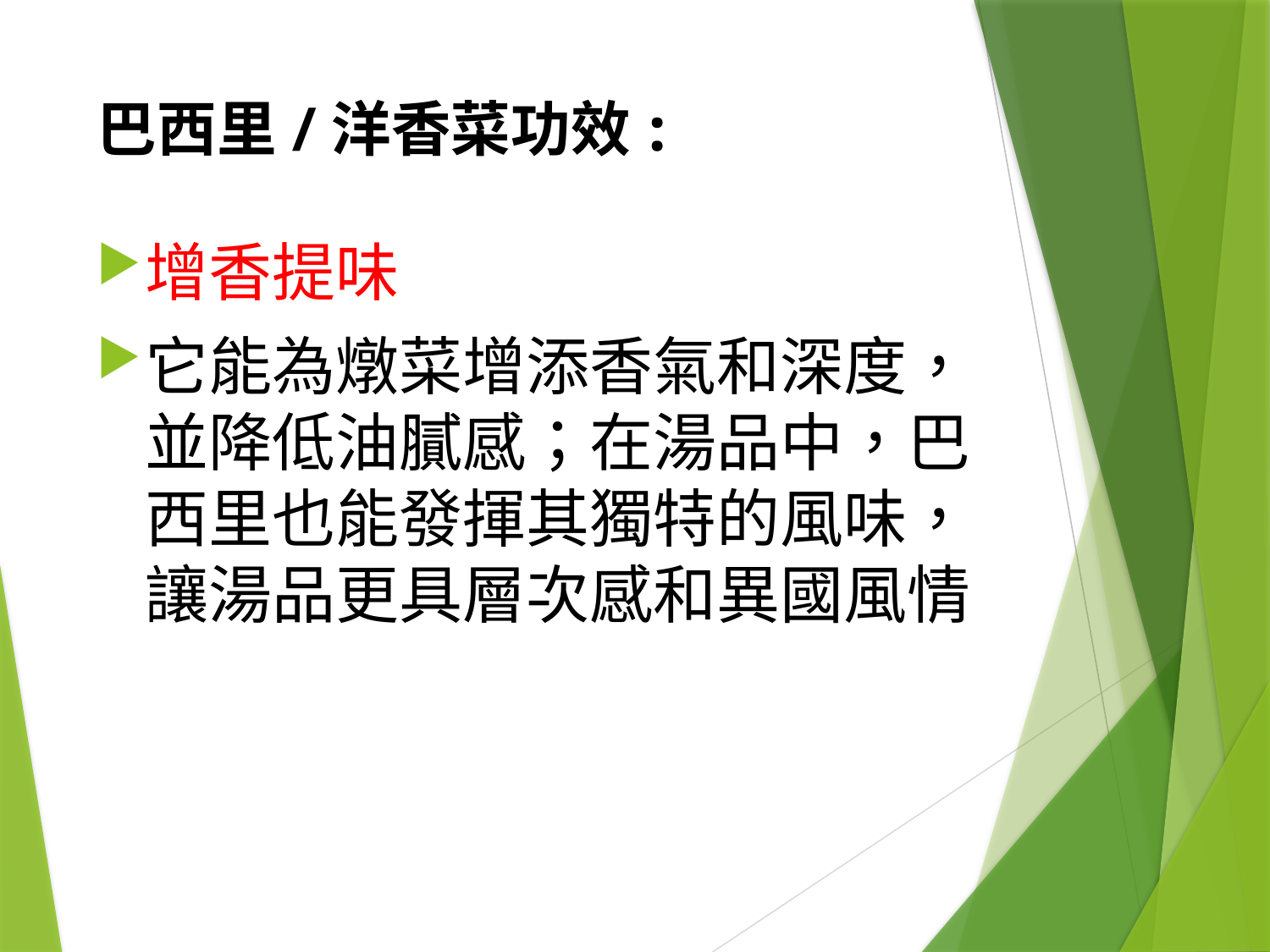

# 巴西里/洋香菜功效:
增香提味
它能為燉菜增添香氣和深度，並降低油膩感；在湯品中，巴西里也能發揮其獨特的風味，讓湯品更具層次感和異國風情